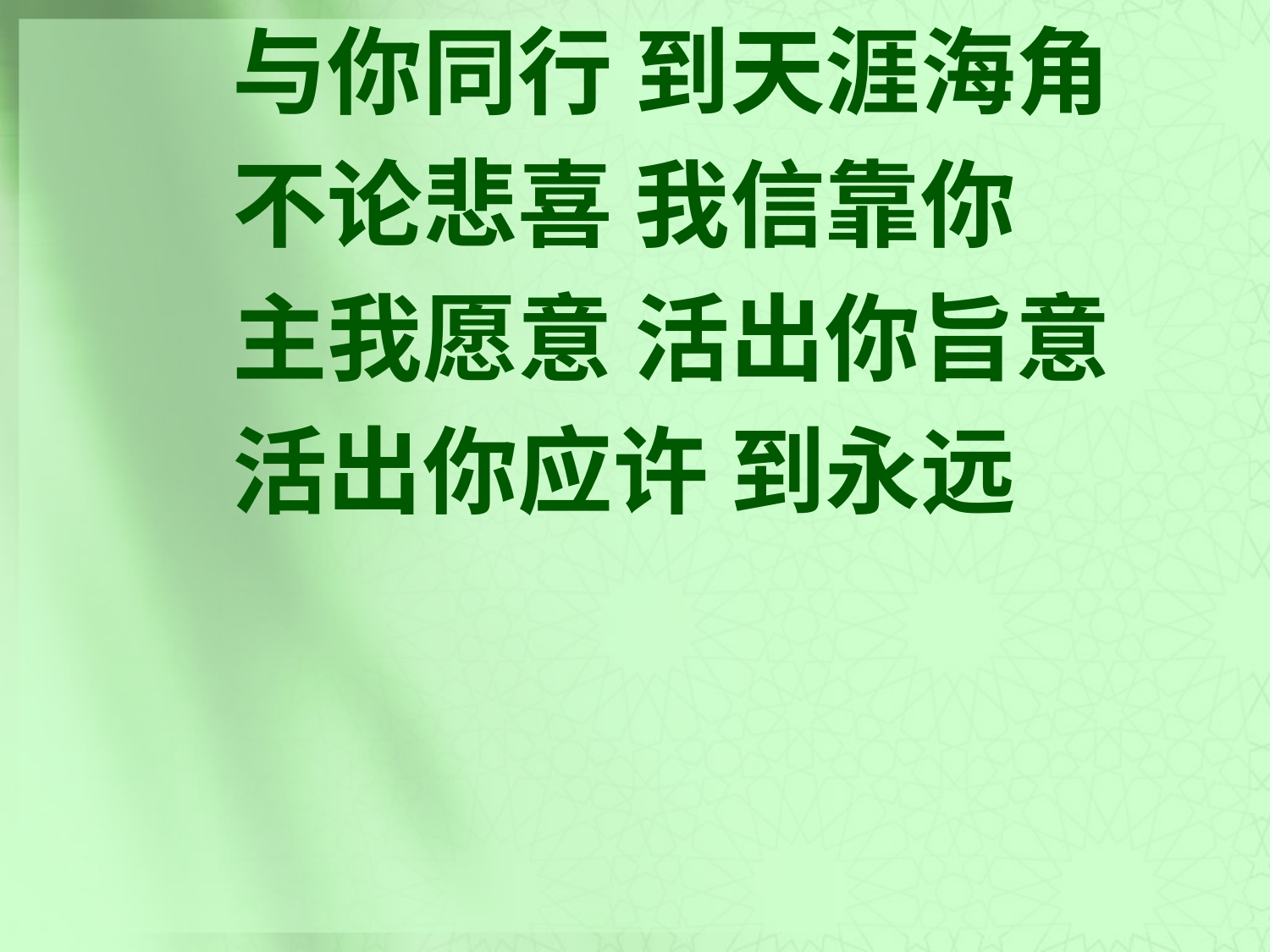

与你同行 到天涯海角
不论悲喜 我信靠你
主我愿意 活出你旨意
活出你应许 到永远